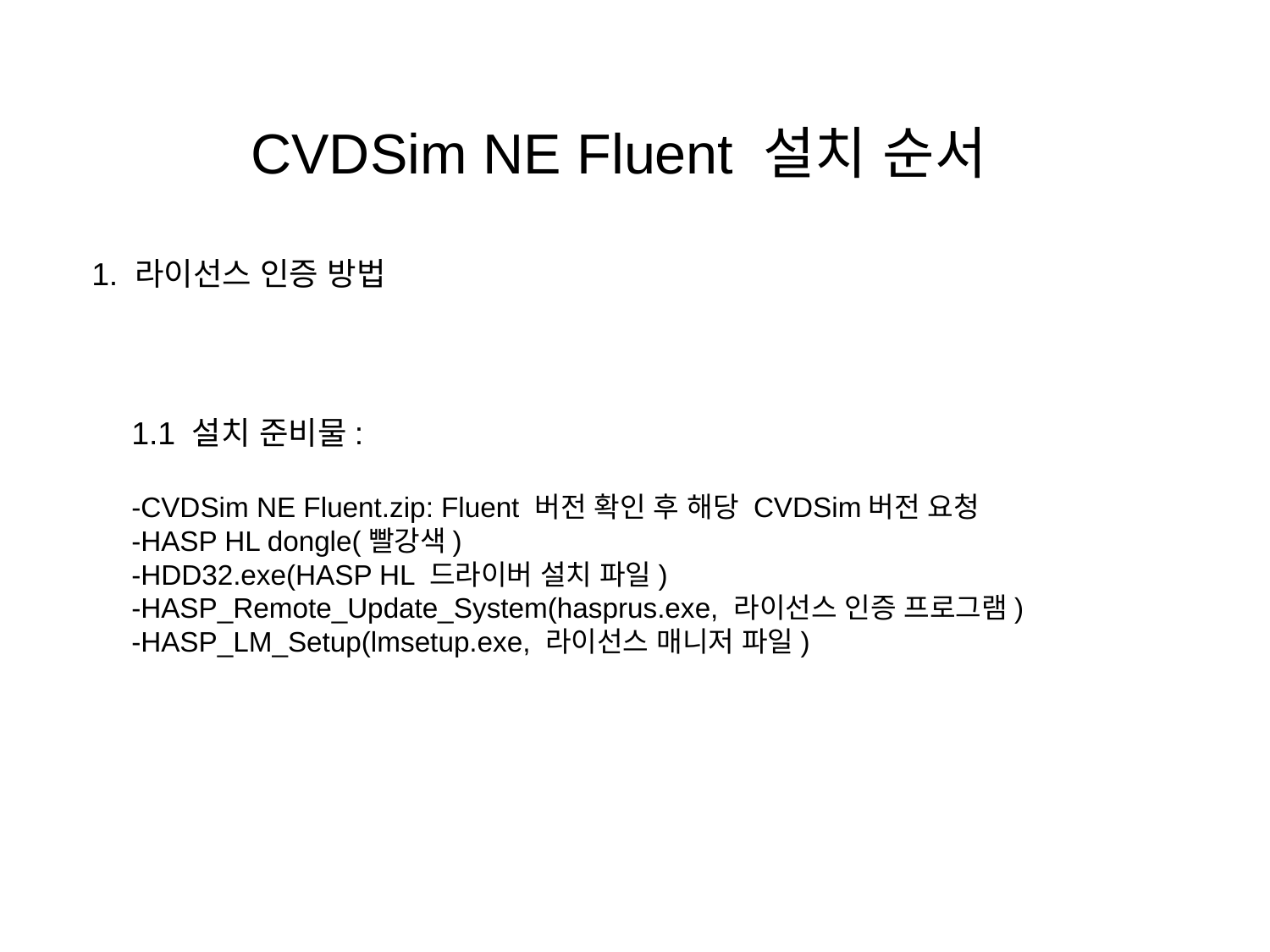

# CVDSim NE Fluent 설치 순서
1. 라이선스 인증 방법
1.1 설치 준비물:

-CVDSim NE Fluent.zip: Fluent 버전 확인 후 해당 CVDSim버전 요청
-HASP HL dongle(빨강색)
-HDD32.exe(HASP HL 드라이버 설치 파일)
-HASP_Remote_Update_System(hasprus.exe, 라이선스 인증 프로그램)
-HASP_LM_Setup(lmsetup.exe, 라이선스 매니저 파일)